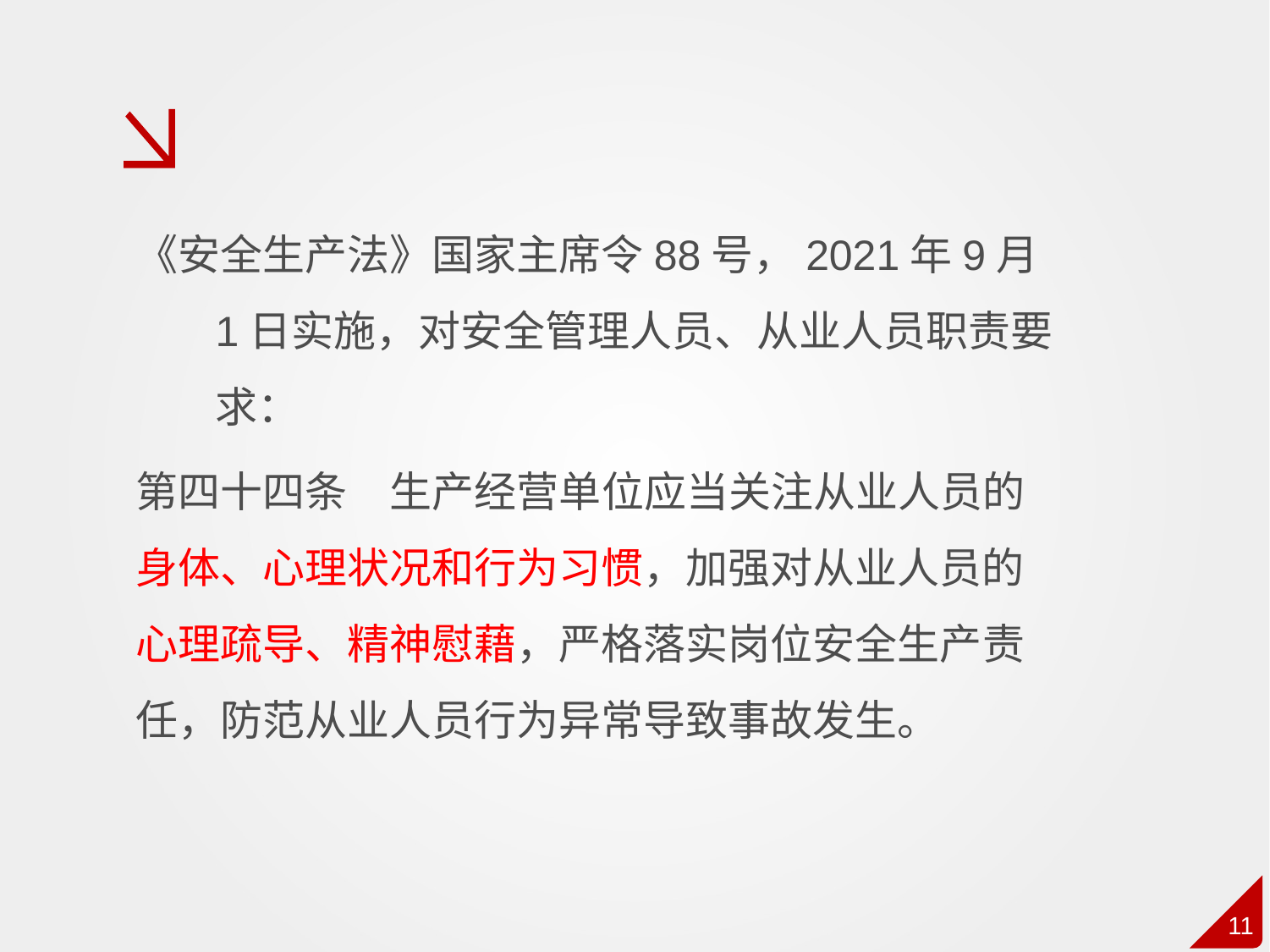

《安全生产法》国家主席令88号，2021年9月1日实施，对安全管理人员、从业人员职责要求：
第四十四条　生产经营单位应当关注从业人员的身体、心理状况和行为习惯，加强对从业人员的心理疏导、精神慰藉，严格落实岗位安全生产责任，防范从业人员行为异常导致事故发生。